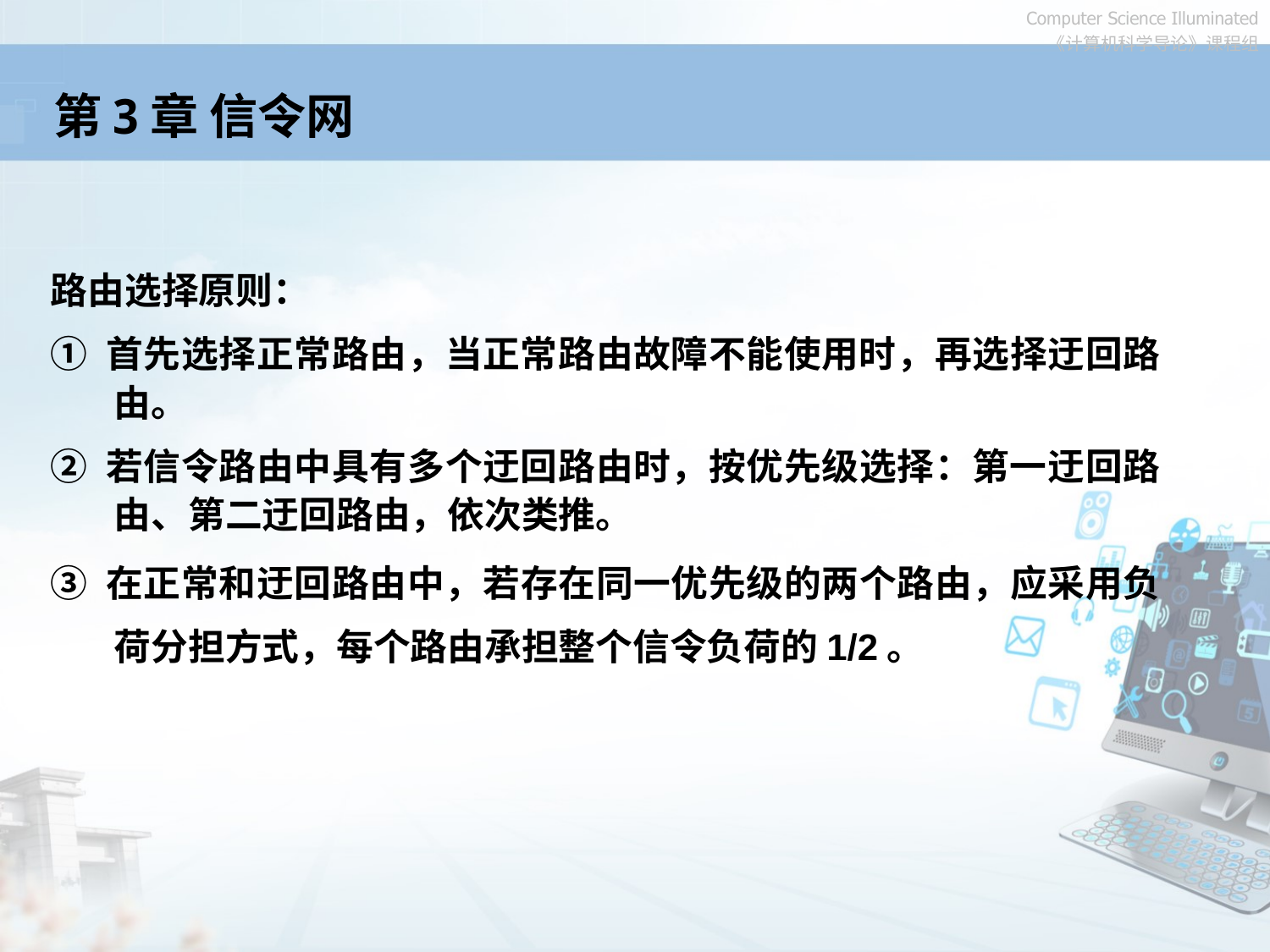

# 第3章 信令网
路由选择原则：
① 首先选择正常路由，当正常路由故障不能使用时，再选择迂回路由。
② 若信令路由中具有多个迂回路由时，按优先级选择：第一迂回路由、第二迂回路由，依次类推。
③ 在正常和迂回路由中，若存在同一优先级的两个路由，应采用负荷分担方式，每个路由承担整个信令负荷的1/2。